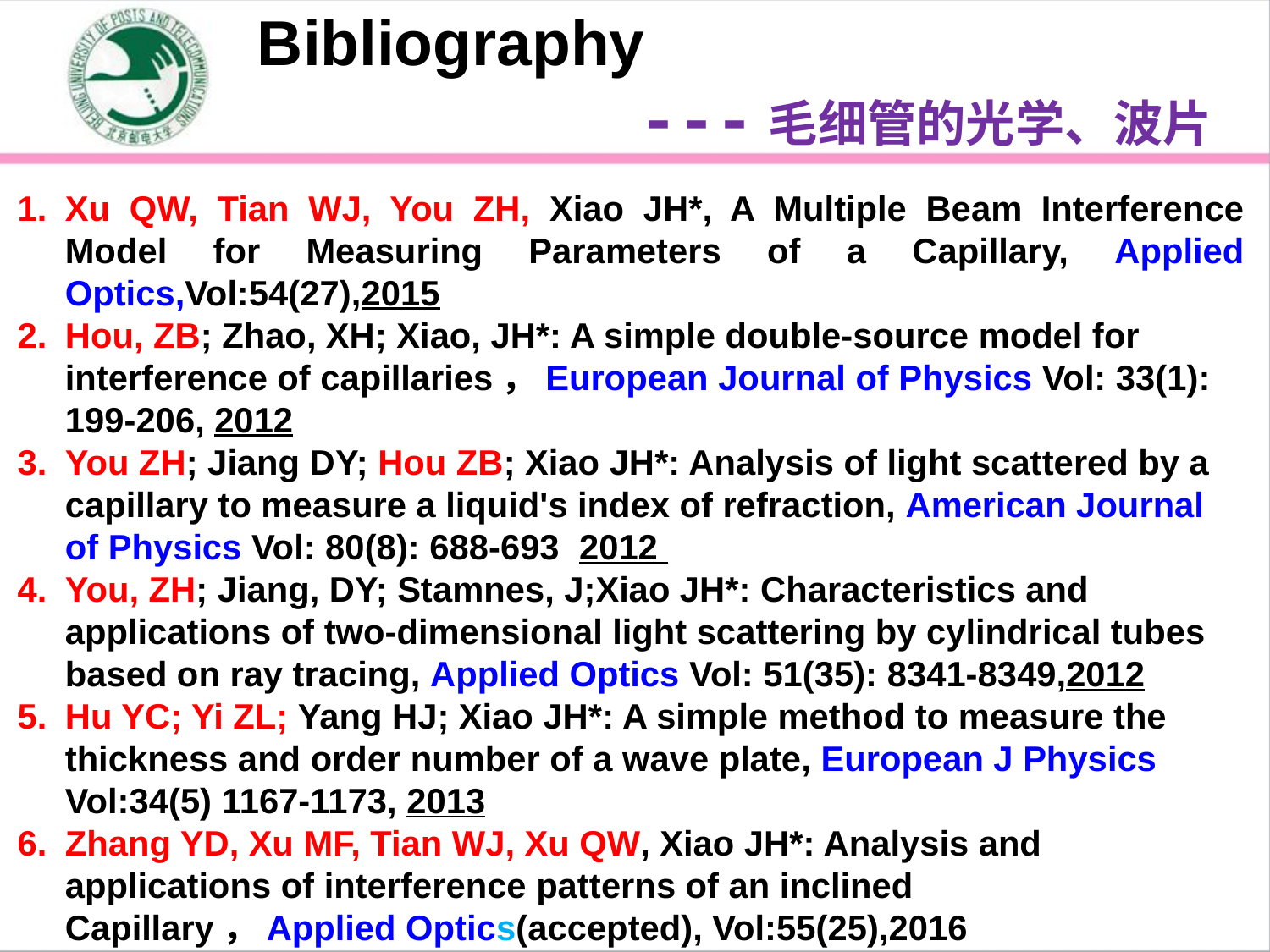

Bibliography
---毛细管的光学、波片
Xu QW, Tian WJ, You ZH, Xiao JH*, A Multiple Beam Interference Model for Measuring Parameters of a Capillary, Applied Optics,Vol:54(27),2015
Hou, ZB; Zhao, XH; Xiao, JH*: A simple double-source model for interference of capillaries，European Journal of Physics Vol: 33(1): 199-206, 2012
You ZH; Jiang DY; Hou ZB; Xiao JH*: Analysis of light scattered by a capillary to measure a liquid's index of refraction, American Journal of Physics Vol: 80(8): 688-693  2012
You, ZH; Jiang, DY; Stamnes, J;Xiao JH*: Characteristics and applications of two-dimensional light scattering by cylindrical tubes based on ray tracing, Applied Optics Vol: 51(35): 8341-8349,2012
Hu YC; Yi ZL; Yang HJ; Xiao JH*: A simple method to measure the thickness and order number of a wave plate, European J Physics Vol:34(5) 1167-1173, 2013
Zhang YD, Xu MF, Tian WJ, Xu QW, Xiao JH*: Analysis and applications of interference patterns of an inclined Capillary，Applied Optics(accepted), Vol:55(25),2016